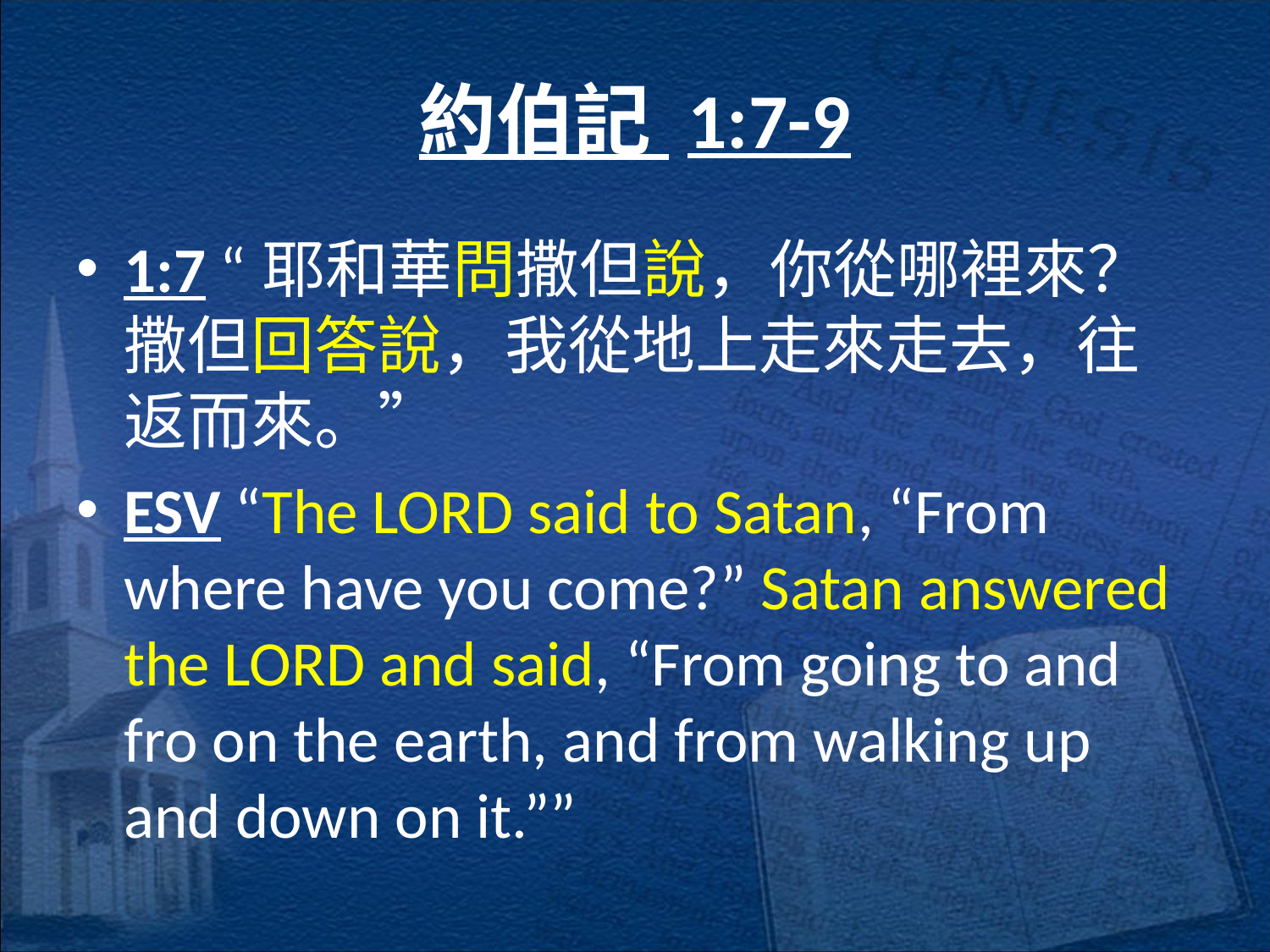

# 約伯記 1:7-9
1:7 “耶和華問撒但說，你從哪裡來？撒但回答說，我從地上走來走去，往返而來。”
ESV “The LORD said to Satan, “From where have you come?” Satan answered the LORD and said, “From going to and fro on the earth, and from walking up and down on it.””